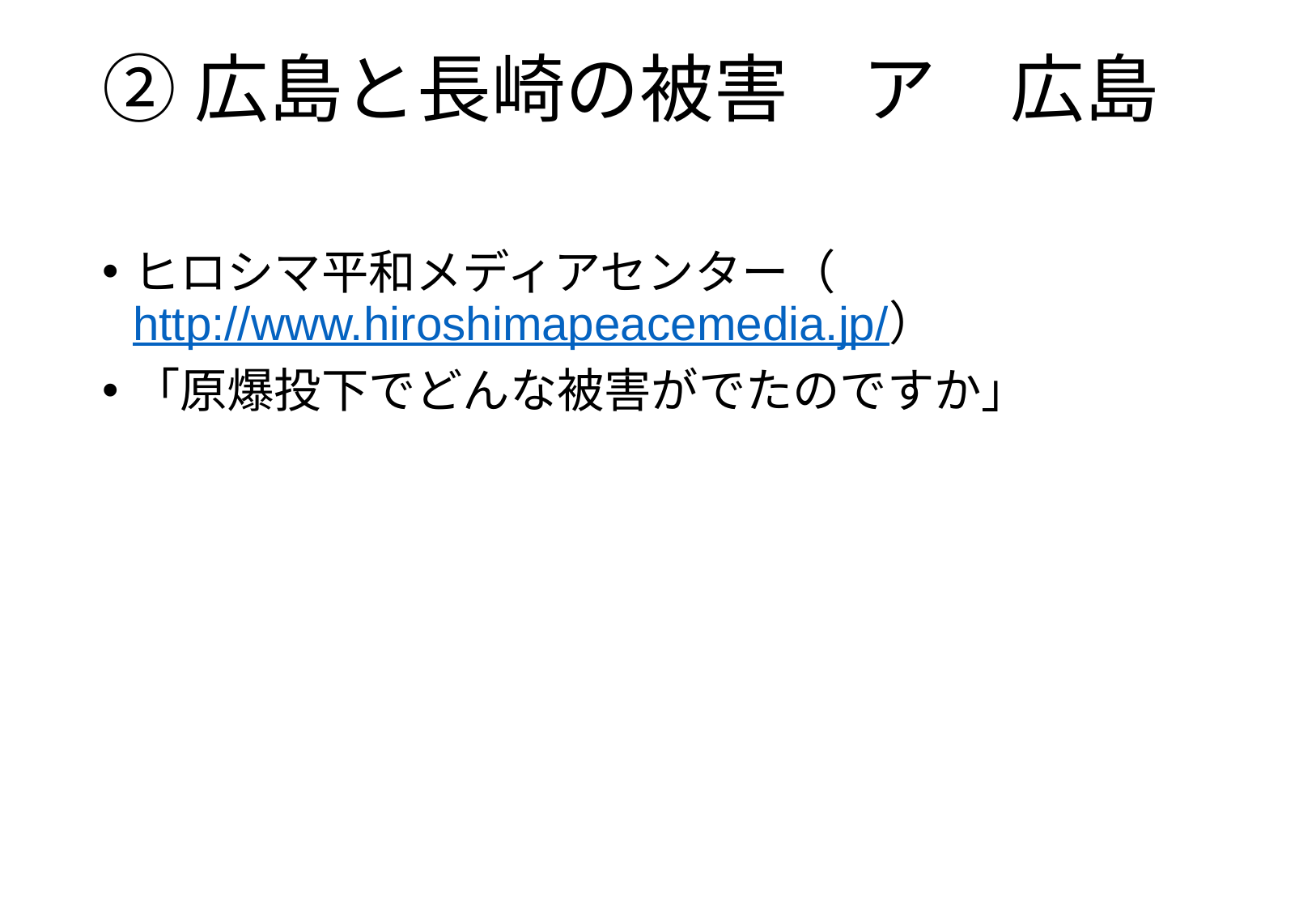

# ②広島と長崎の被害　ア　広島
ヒロシマ平和メディアセンター（http://www.hiroshimapeacemedia.jp/）
「原爆投下でどんな被害がでたのですか」